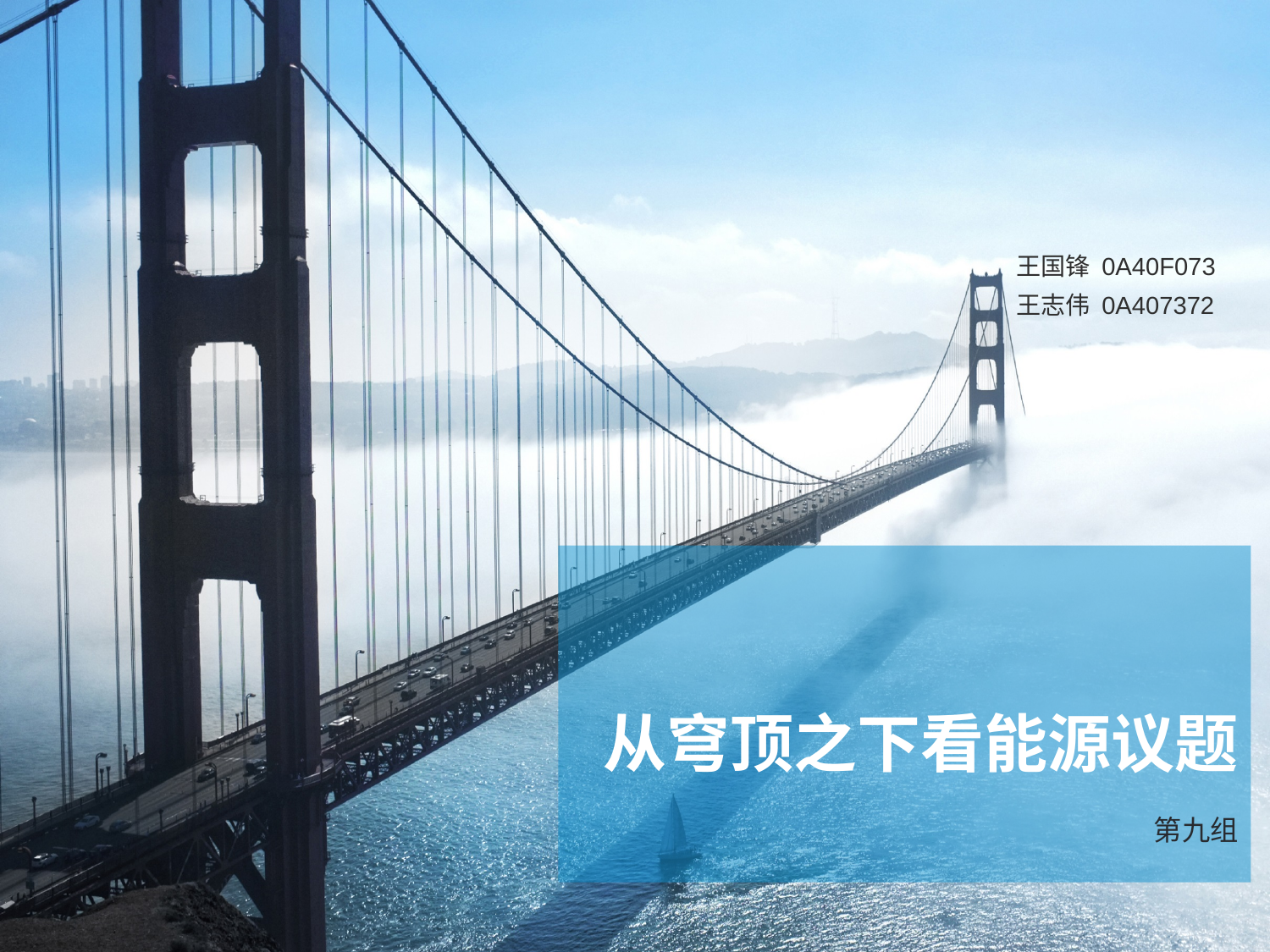

王国锋 0A40F073
王志伟 0A407372
# 从穹顶之下看能源议题
第九组